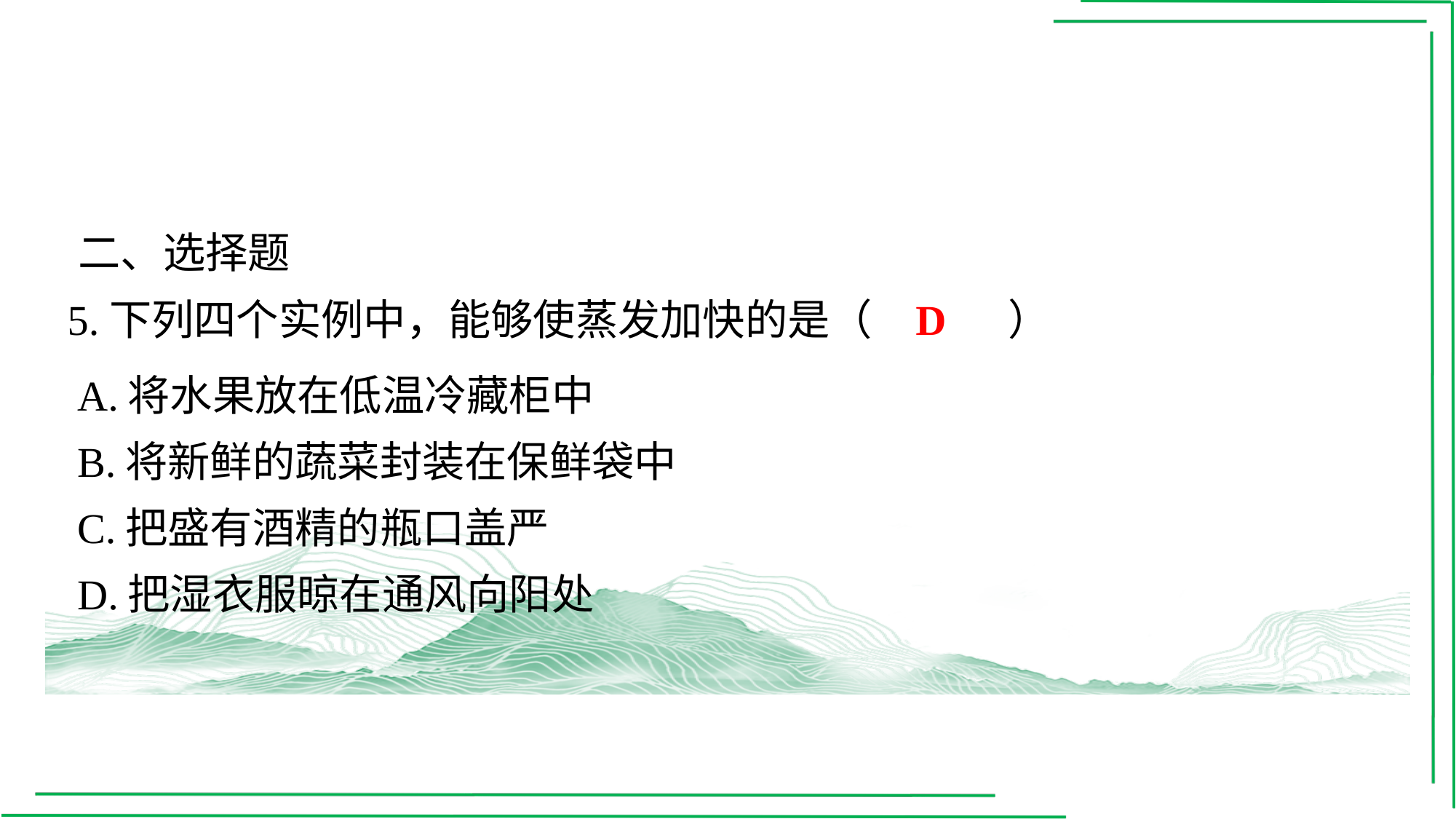

二、选择题
D
5.下列四个实例中，能够使蒸发加快的是（　D　）
| A.将水果放在低温冷藏柜中 |
| --- |
| B.将新鲜的蔬菜封装在保鲜袋中 |
| C.把盛有酒精的瓶口盖严 |
| D.把湿衣服晾在通风向阳处 |